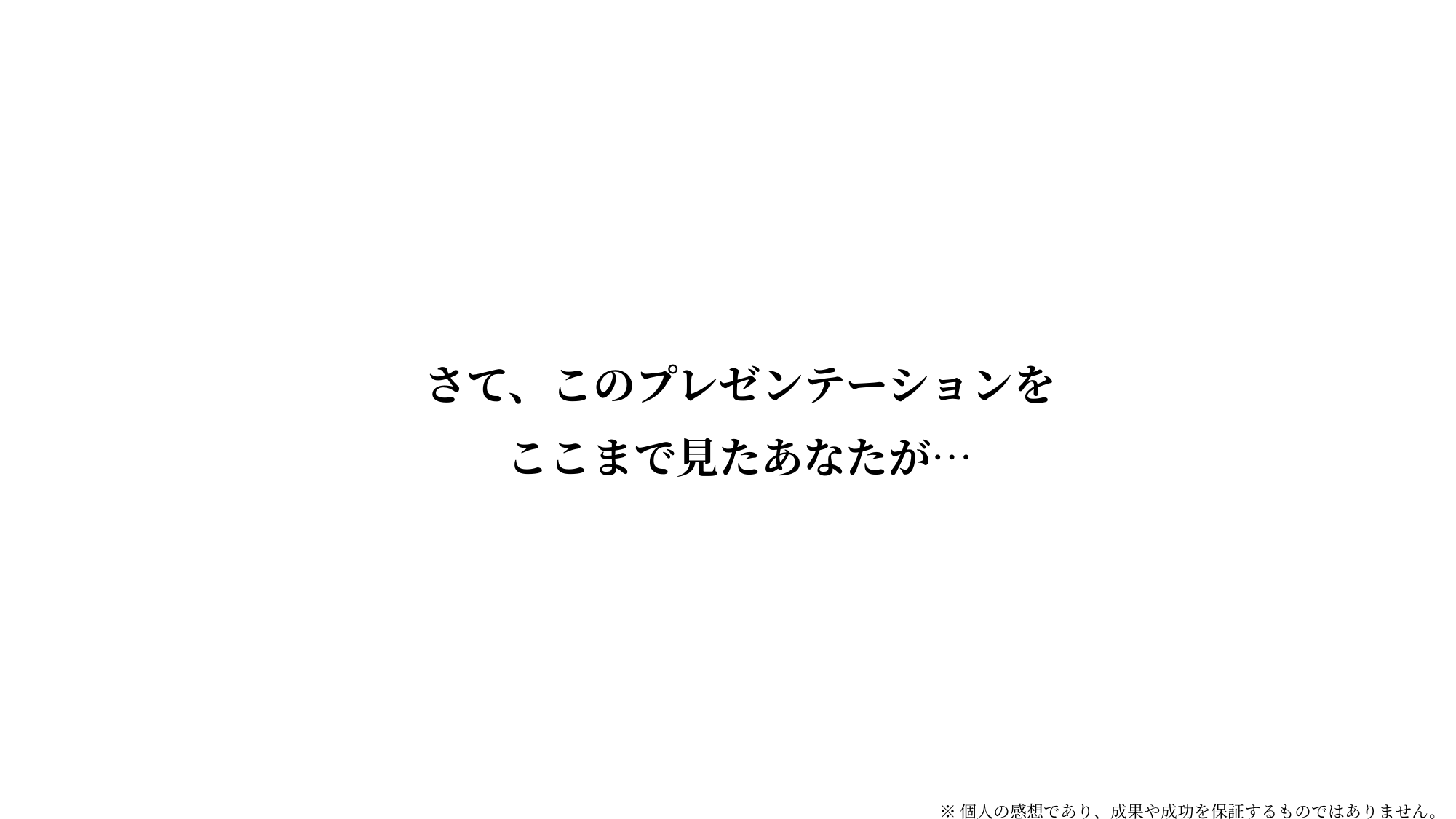

さて、このプレゼンテーションを
ここまで見たあなたが…
※個人の感想であり、成果や成功を保証するものではありません。